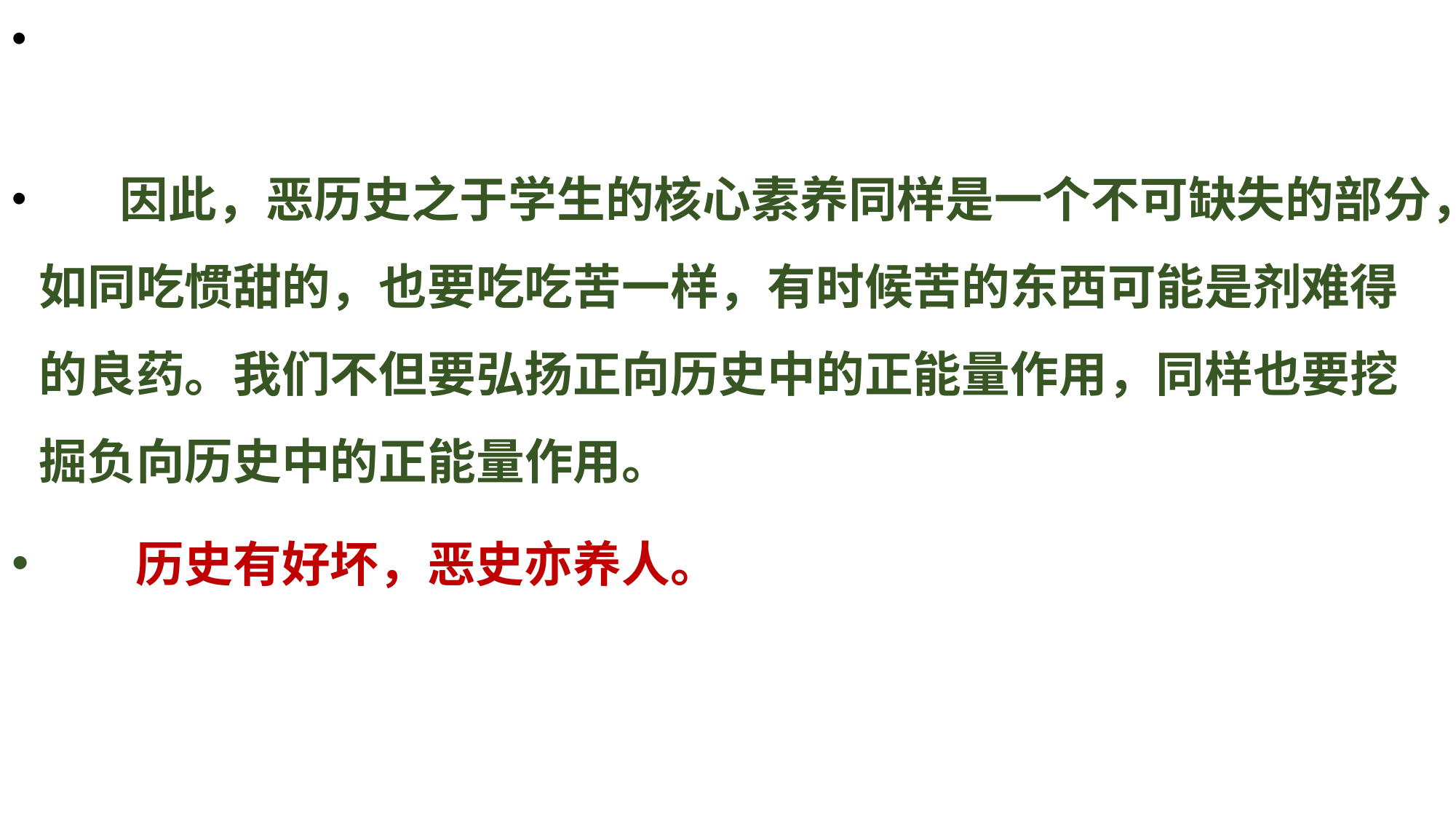

因此，恶历史之于学生的核心素养同样是一个不可缺失的部分，如同吃惯甜的，也要吃吃苦一样，有时候苦的东西可能是剂难得的良药。我们不但要弘扬正向历史中的正能量作用，同样也要挖掘负向历史中的正能量作用。
　　历史有好坏，恶史亦养人。

#